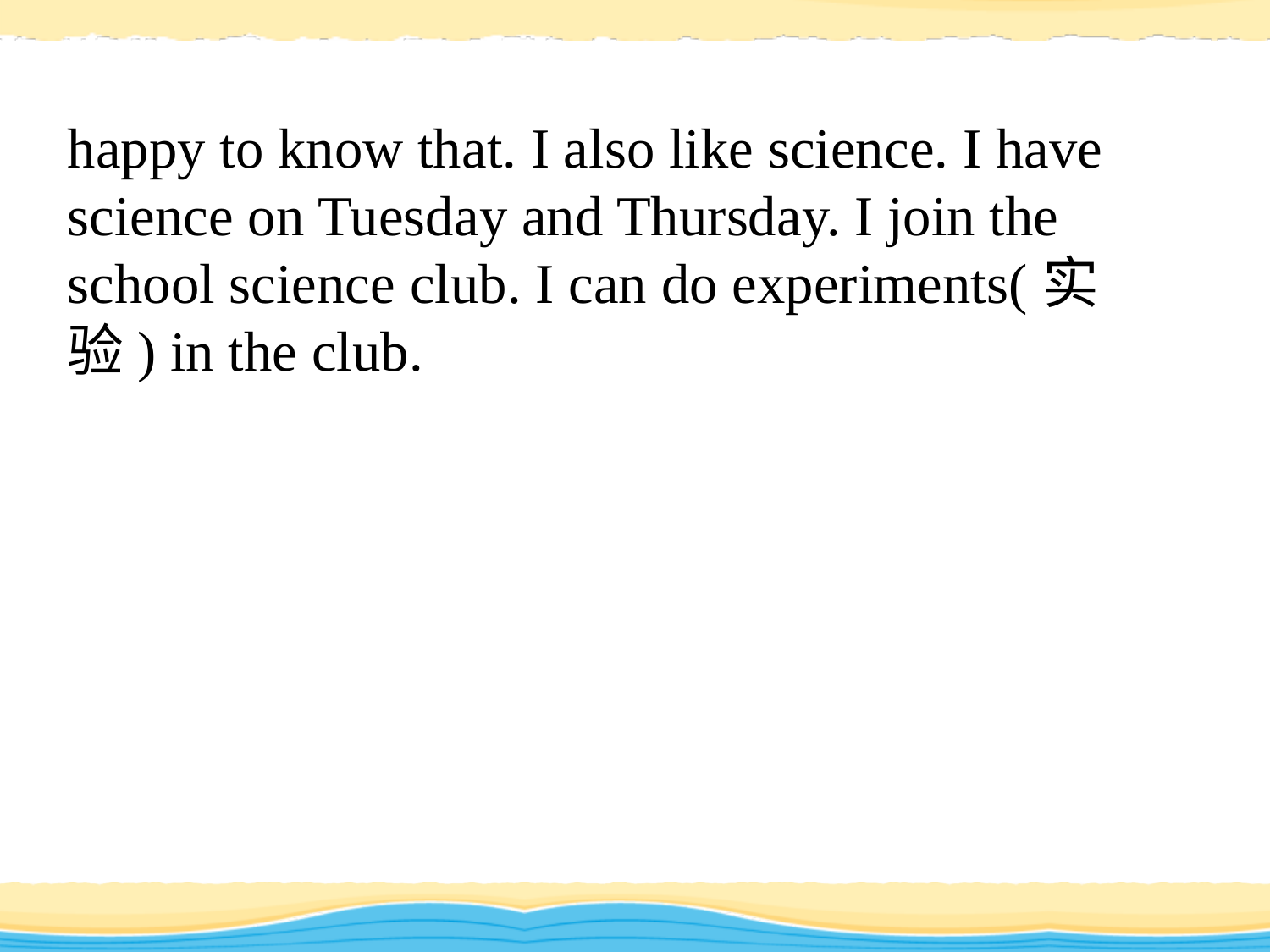

happy to know that. I also like science. I have science on Tuesday and Thursday. I join the school science club. I can do experiments(实验) in the club.